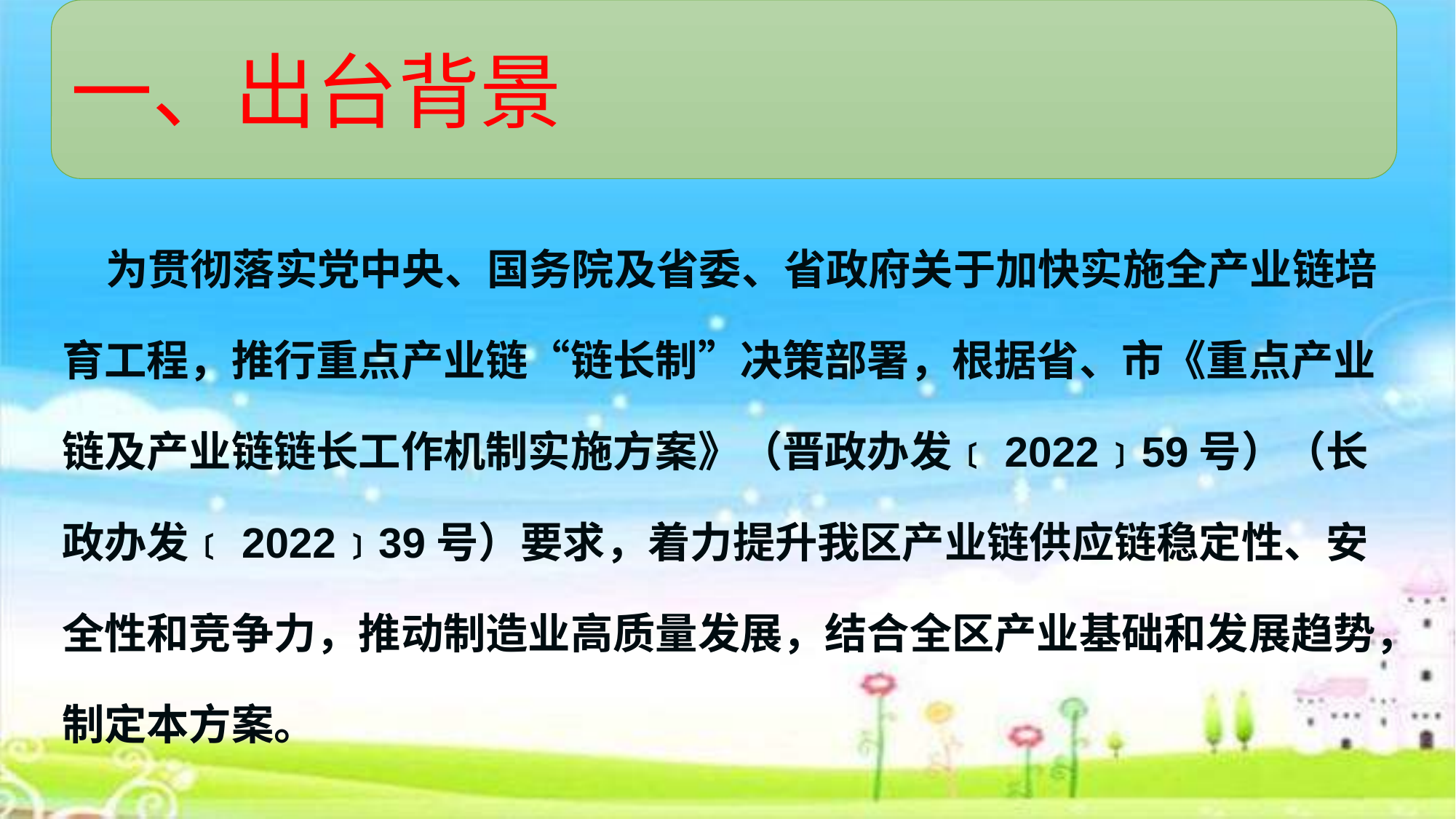

一、出台背景
      为贯彻落实党中央、国务院及省委、省政府关于加快实施全产业链培育工程，推行重点产业链“链长制”决策部署，根据省、市《重点产业链及产业链链长工作机制实施方案》（晋政办发﹝2022﹞59号）（长政办发﹝2022﹞39号）要求，着力提升我区产业链供应链稳定性、安全性和竞争力，推动制造业高质量发展，结合全区产业基础和发展趋势，制定本方案。